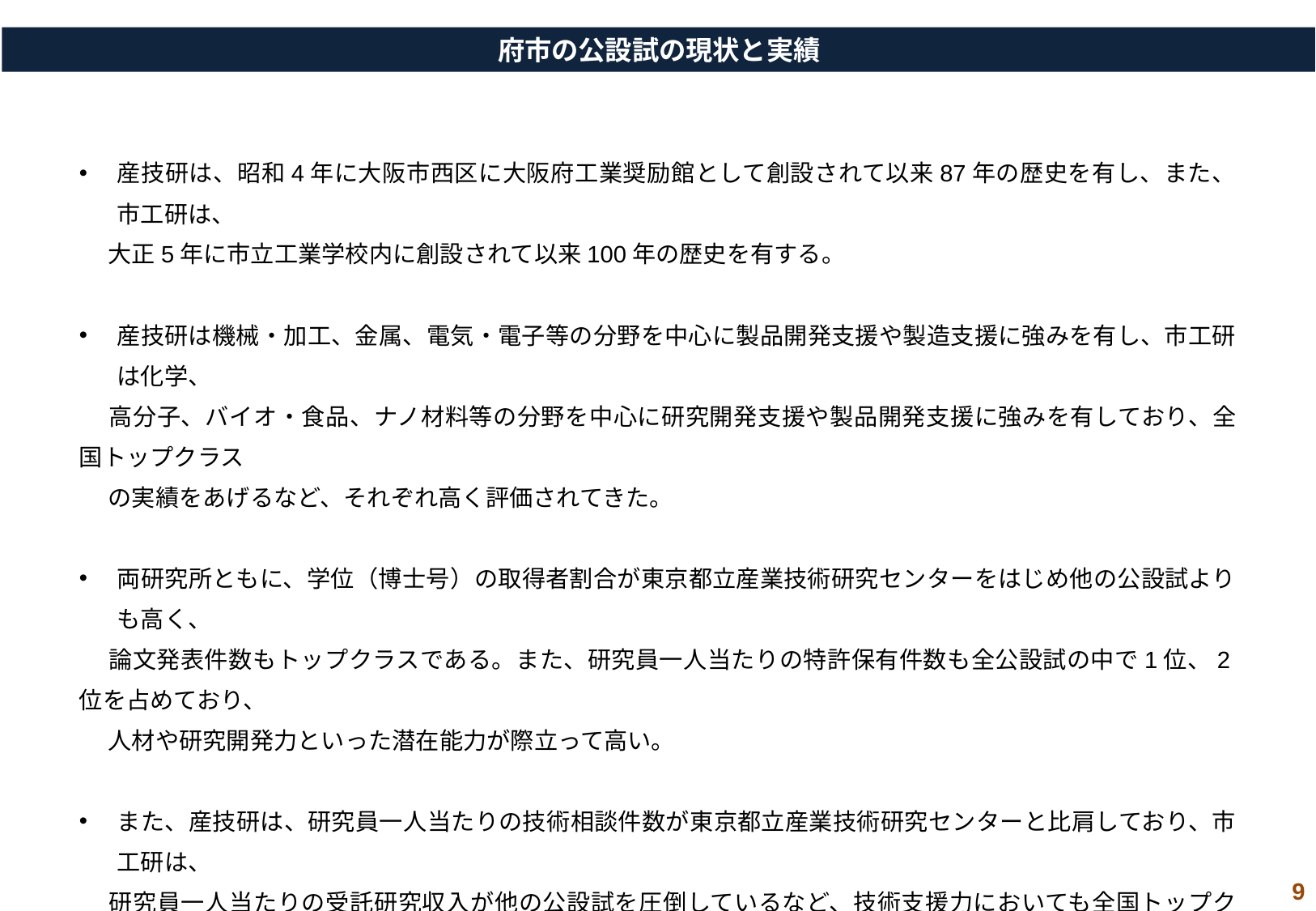

府市の公設試の現状と実績
産技研は、昭和4年に大阪市西区に大阪府工業奨励館として創設されて以来87年の歴史を有し、また、市工研は、
　 大正5年に市立工業学校内に創設されて以来100年の歴史を有する。

産技研は機械・加工、金属、電気・電子等の分野を中心に製品開発支援や製造支援に強みを有し、市工研は化学、
　 高分子、バイオ・食品、ナノ材料等の分野を中心に研究開発支援や製品開発支援に強みを有しており、全国トップクラス
　 の実績をあげるなど、それぞれ高く評価されてきた。

両研究所ともに、学位（博士号）の取得者割合が東京都立産業技術研究センターをはじめ他の公設試よりも高く、
　 論文発表件数もトップクラスである。また、研究員一人当たりの特許保有件数も全公設試の中で1位、2位を占めており、
　 人材や研究開発力といった潜在能力が際立って高い。

また、産技研は、研究員一人当たりの技術相談件数が東京都立産業技術研究センターと比肩しており、市工研は、
　 研究員一人当たりの受託研究収入が他の公設試を圧倒しているなど、技術支援力においても全国トップクラスである。

産技研は平成24年4月に、市工研は平成20年4月に地方独立行政法人に移行したが、地方独立行政法人法の
　 趣旨を活かし、自律的な組織運営のもと、支援実績を伸ばし、企業振興に貢献している。
9